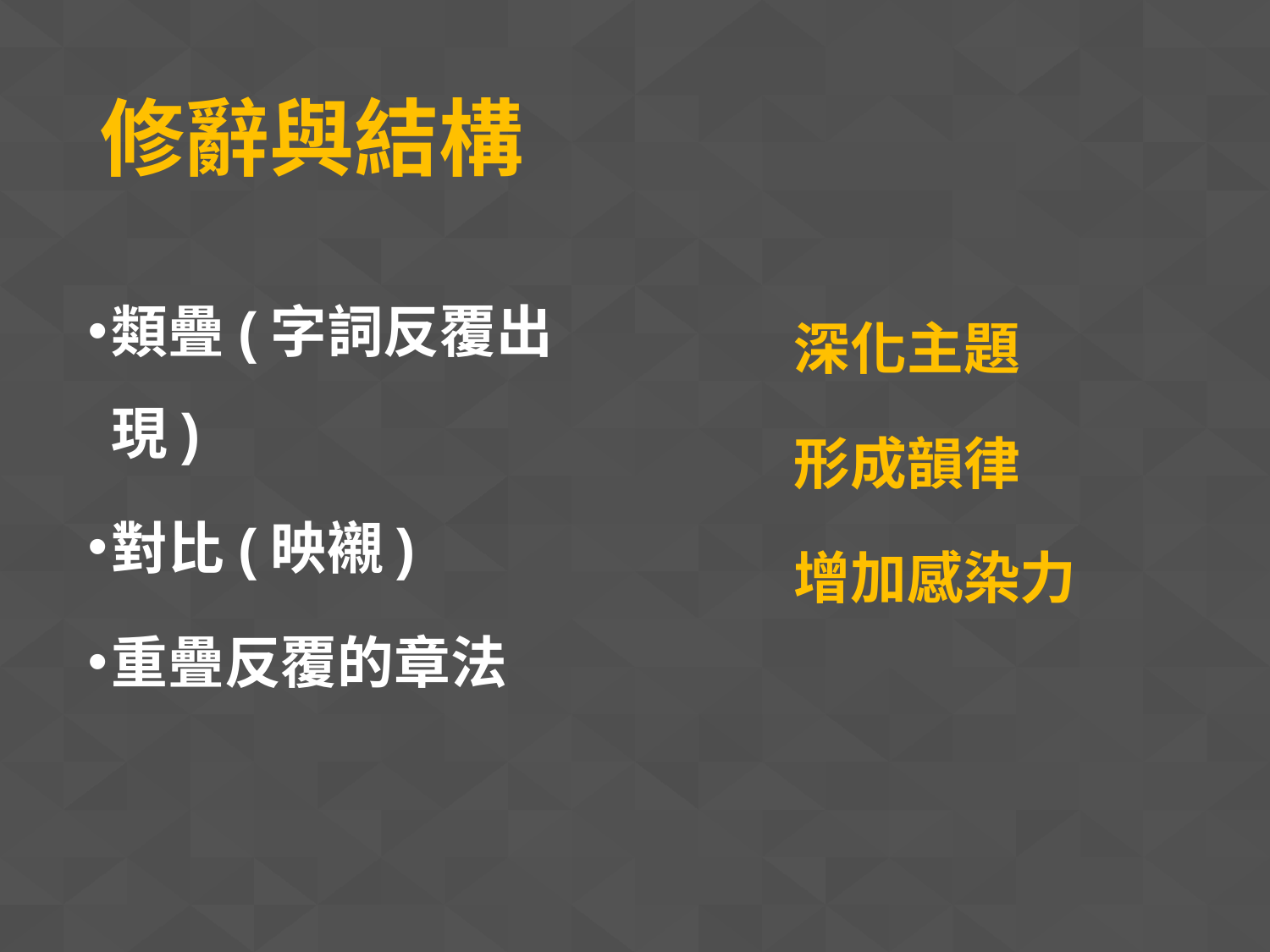

# 修辭與結構
類疊(字詞反覆出現)
對比(映襯)
重疊反覆的章法
深化主題
形成韻律
增加感染力